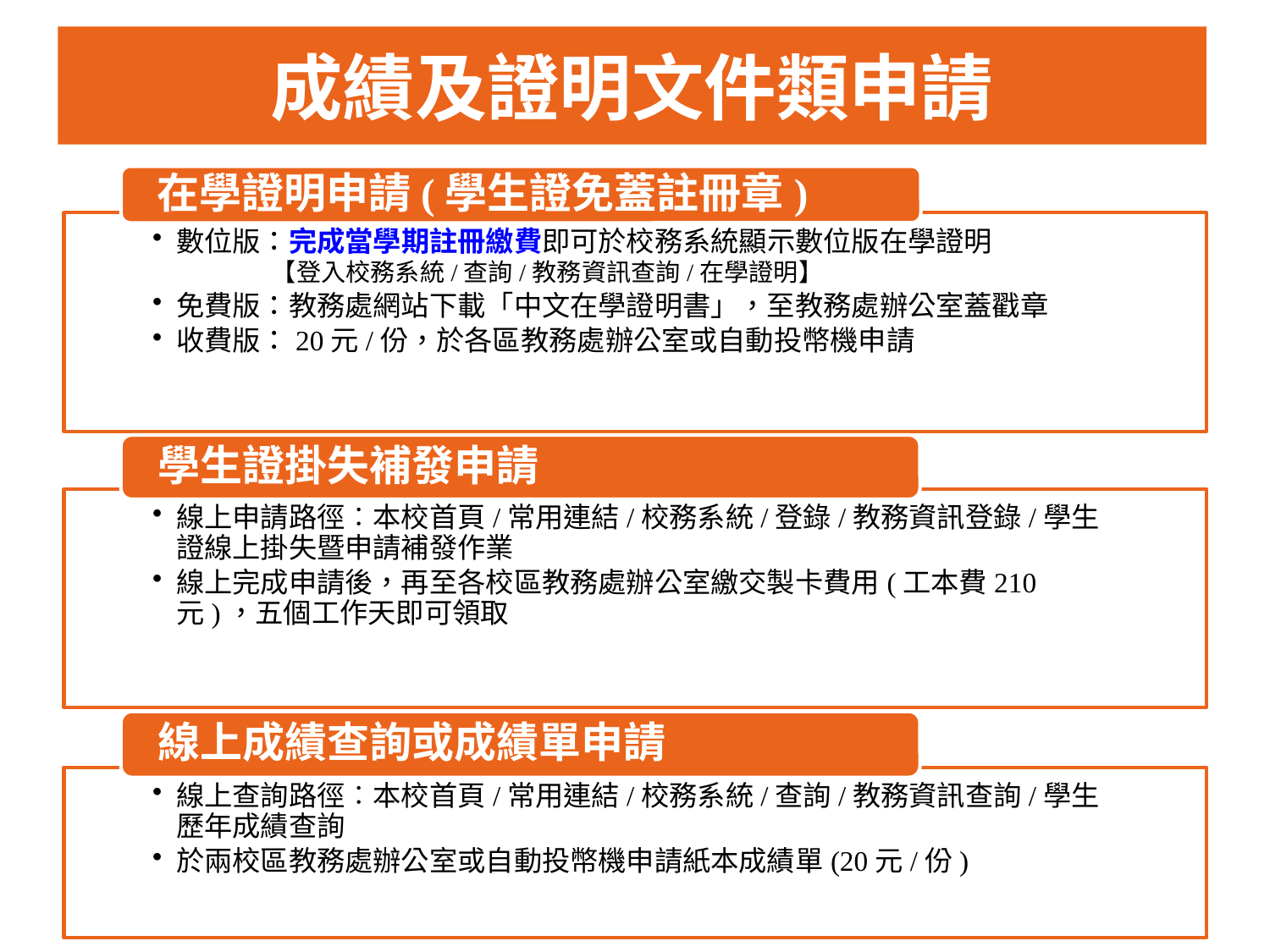

成績及證明文件類申請
#
數位版：完成當學期註冊繳費即可於校務系統顯示數位版在學證明
               【登入校務系統/查詢/教務資訊查詢/在學證明】
免費版：教務處網站下載「中文在學證明書」，至教務處辦公室蓋戳章
收費版：20元/份，於各區教務處辦公室或自動投幣機申請
在學證明申請(學生證免蓋註冊章)
線上申請路徑︰本校首頁/常用連結/校務系統/登錄/教務資訊登錄/學生證線上掛失暨申請補發作業
線上完成申請後，再至各校區教務處辦公室繳交製卡費用(工本費210元)，五個工作天即可領取
學生證掛失補發申請
線上查詢路徑︰本校首頁/常用連結/校務系統/查詢/教務資訊查詢/學生歷年成績查詢
於兩校區教務處辦公室或自動投幣機申請紙本成績單(20元/份)
線上成績查詢或成績單申請